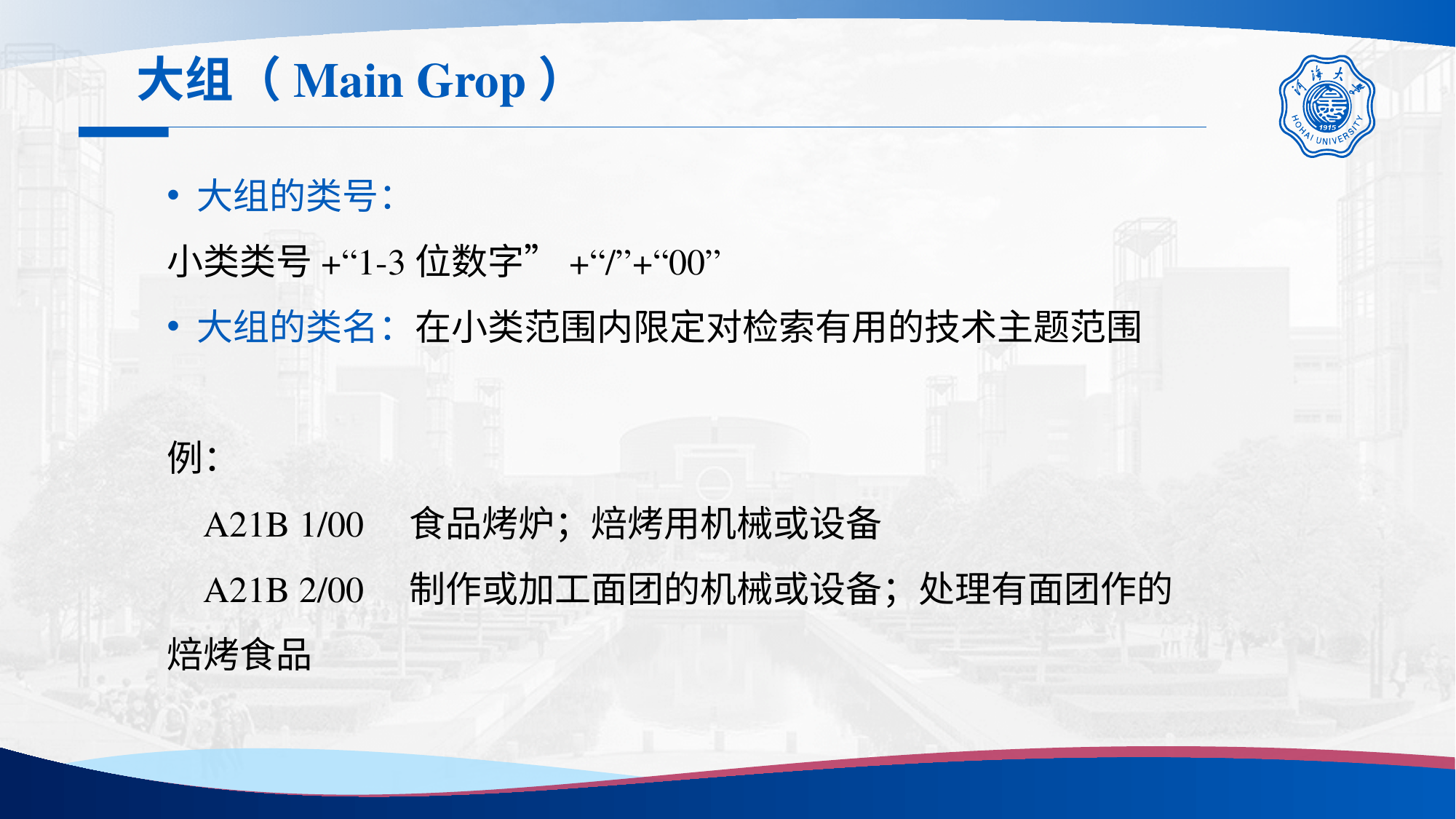

大组（Main Grop）
 大组的类号：
小类类号+“1-3位数字”+“/”+“00”
 大组的类名：在小类范围内限定对检索有用的技术主题范围

例：
    A21B 1/00    食品烤炉；焙烤用机械或设备
    A21B 2/00    制作或加工面团的机械或设备；处理有面团作的焙烤食品